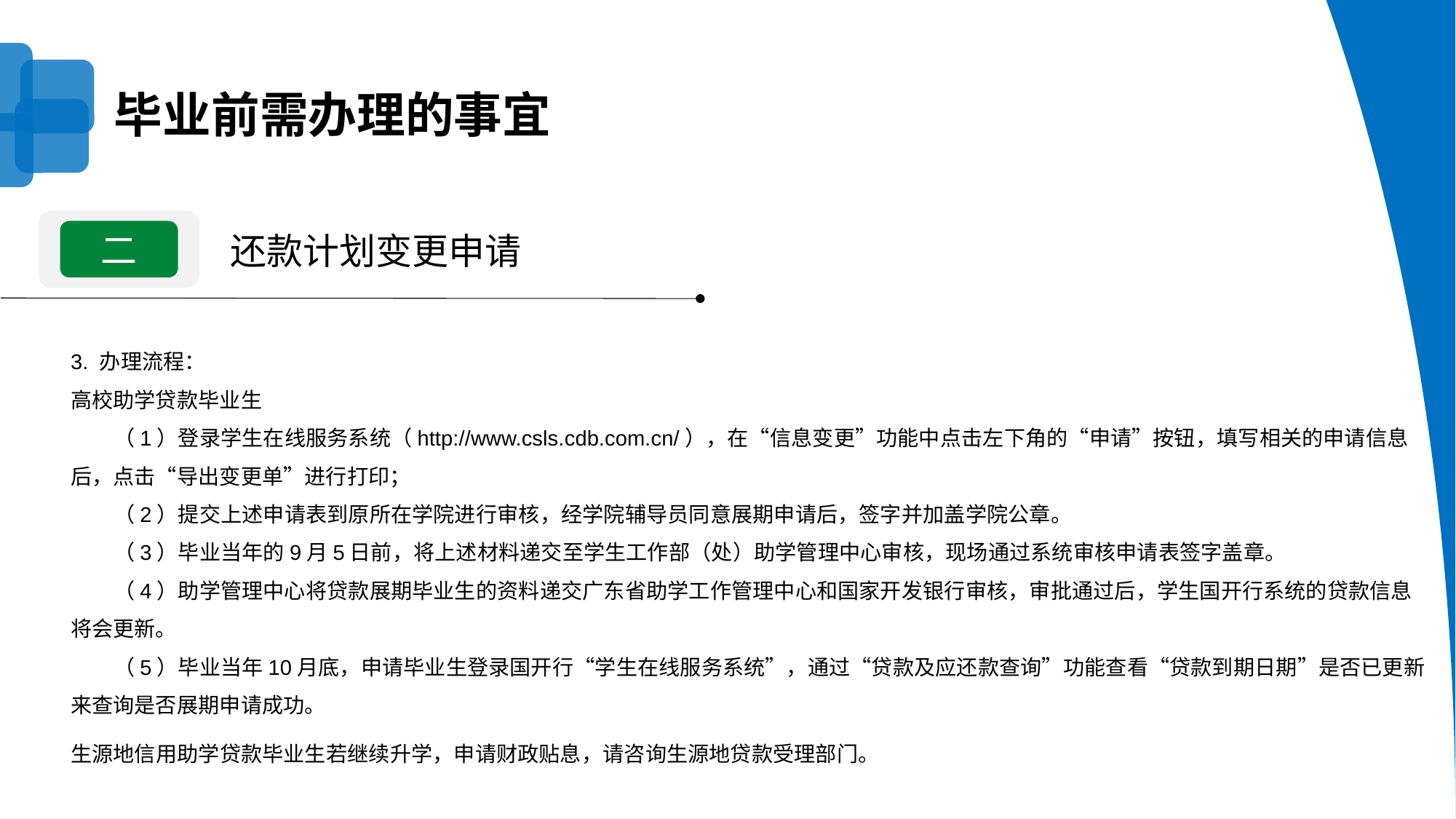

延时符
毕业前需办理的事宜

二
还款计划变更申请

3. 办理流程：
高校助学贷款毕业生
        （1）登录学生在线服务系统（http://www.csls.cdb.com.cn/），在“信息变更”功能中点击左下角的“申请”按钮，填写相关的申请信息后，点击“导出变更单”进行打印；
        （2）提交上述申请表到原所在学院进行审核，经学院辅导员同意展期申请后，签字并加盖学院公章。
        （3）毕业当年的9月5日前，将上述材料递交至学生工作部（处）助学管理中心审核，现场通过系统审核申请表签字盖章。
        （4）助学管理中心将贷款展期毕业生的资料递交广东省助学工作管理中心和国家开发银行审核，审批通过后，学生国开行系统的贷款信息将会更新。
        （5）毕业当年10月底，申请毕业生登录国开行“学生在线服务系统”，通过“贷款及应还款查询”功能查看“贷款到期日期”是否已更新来查询是否展期申请成功。
生源地信用助学贷款毕业生若继续升学，申请财政贴息，请咨询生源地贷款受理部门。